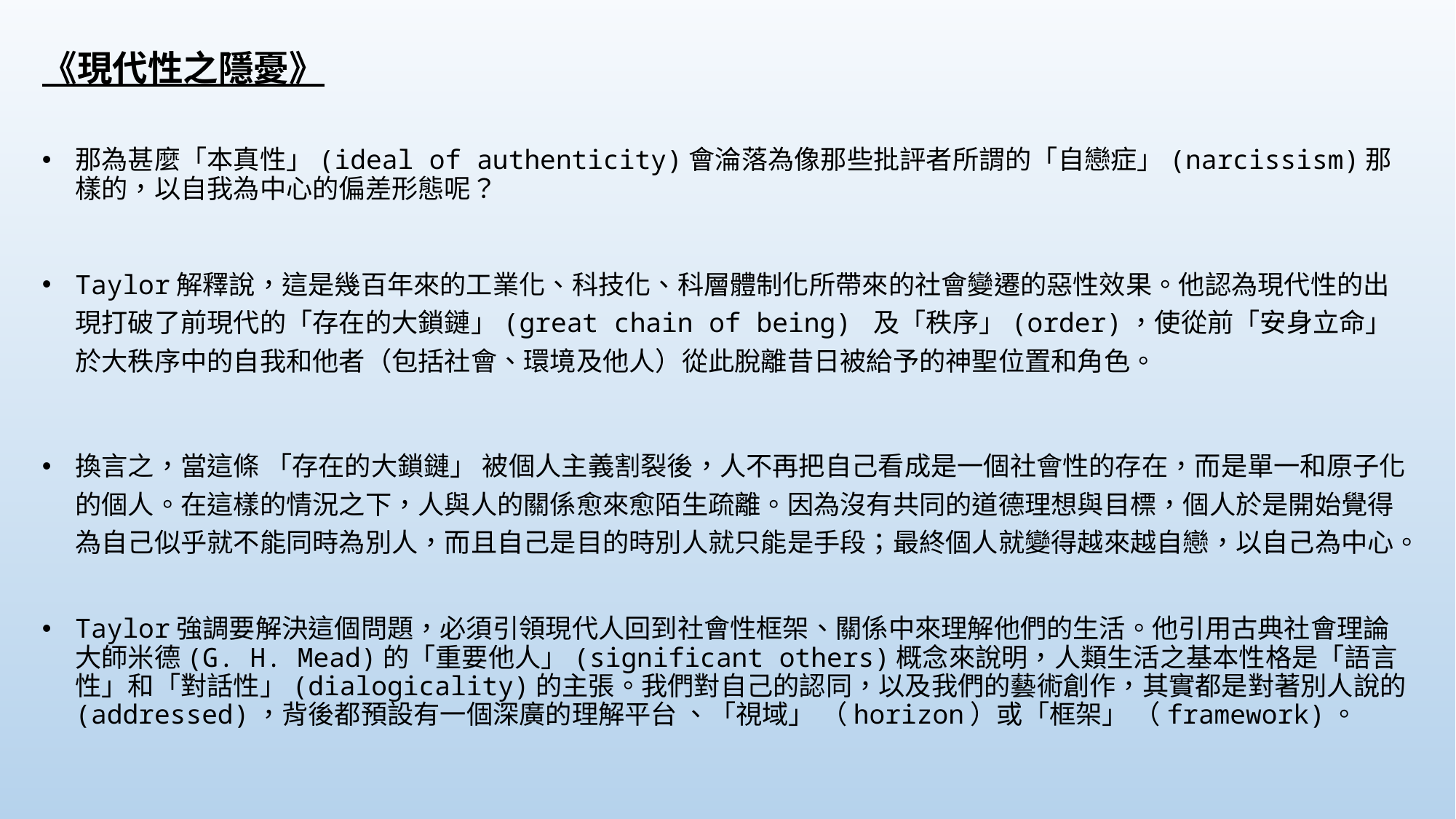

《現代性之隱憂》

那為甚麼「本真性」(ideal of authenticity)會淪落為像那些批評者所謂的「自戀症」(narcissism)那樣的，以自我為中心的偏差形態呢？

Taylor解釋說，這是幾百年來的工業化、科技化、科層體制化所帶來的社會變遷的惡性效果。他認為現代性的出現打破了前現代的「存在的大鎖鏈」(great chain of being) 及「秩序」(order)，使從前「安身立命」於大秩序中的自我和他者（包括社會、環境及他人）從此脫離昔日被給予的神聖位置和角色。

換言之，當這條 「存在的大鎖鏈」 被個人主義割裂後，人不再把自己看成是一個社會性的存在，而是單一和原子化的個人。在這樣的情況之下，人與人的關係愈來愈陌生疏離。因為沒有共同的道德理想與目標，個人於是開始覺得為自己似乎就不能同時為別人，而且自己是目的時別人就只能是手段；最終個人就變得越來越自戀，以自己為中心。

Taylor強調要解決這個問題，必須引領現代人回到社會性框架、關係中來理解他們的生活。他引用古典社會理論大師米德(G. H. Mead)的「重要他人」(significant others)概念來說明，人類生活之基本性格是「語言性」和「對話性」(dialogicality)的主張。我們對自己的認同，以及我們的藝術創作，其實都是對著別人說的(addressed)，背後都預設有一個深廣的理解平台 、「視域」 （horizo​​n）或「框架」 （framework)。